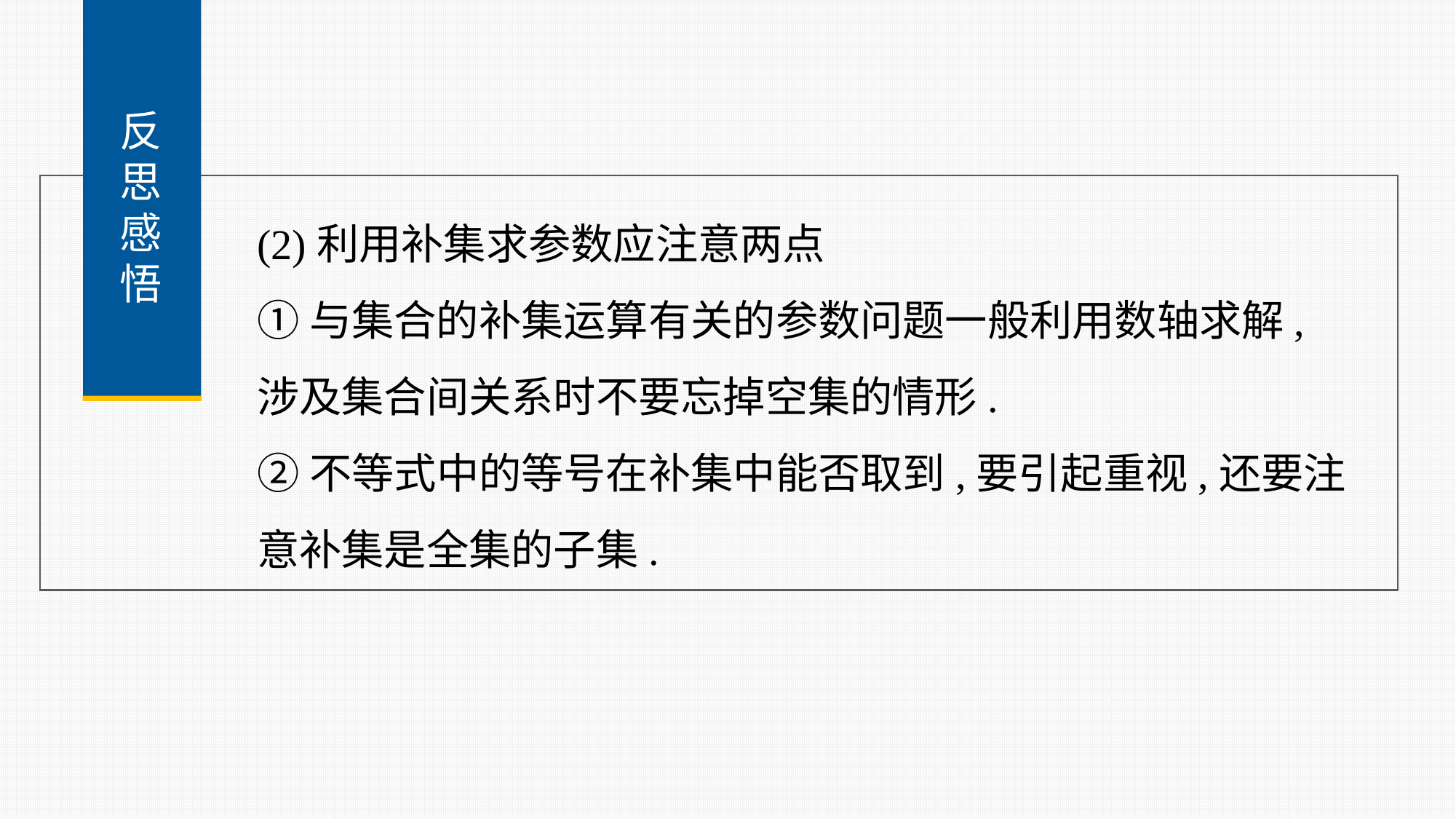

反
思
感
悟

(2)利用补集求参数应注意两点
①与集合的补集运算有关的参数问题一般利用数轴求解,涉及集合间关系时不要忘掉空集的情形.
②不等式中的等号在补集中能否取到,要引起重视,还要注意补集是全集的子集.